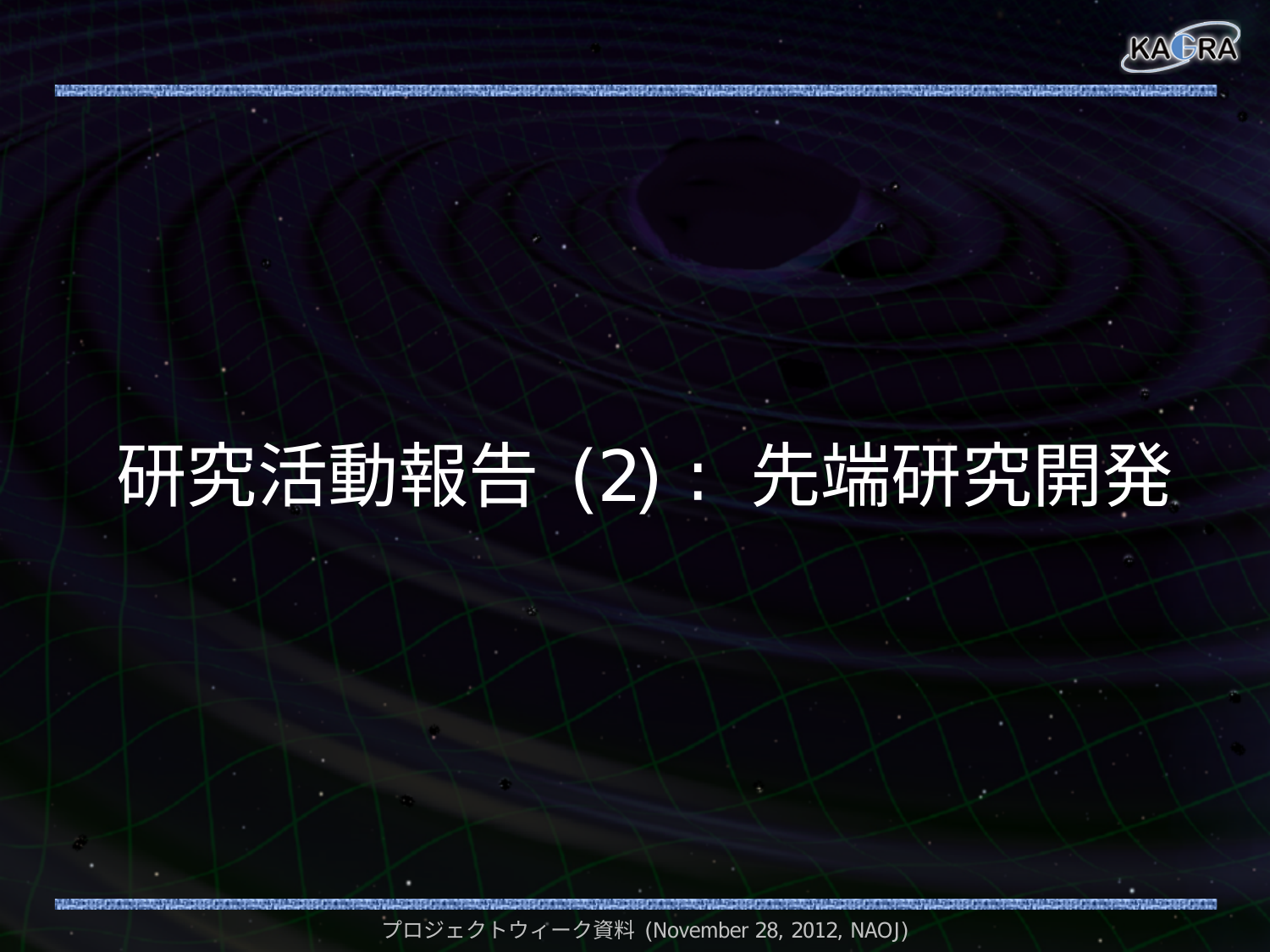

#
研究活動報告 (2) : 先端研究開発
プロジェクトウィーク資料 (November 28, 2012, NAOJ)